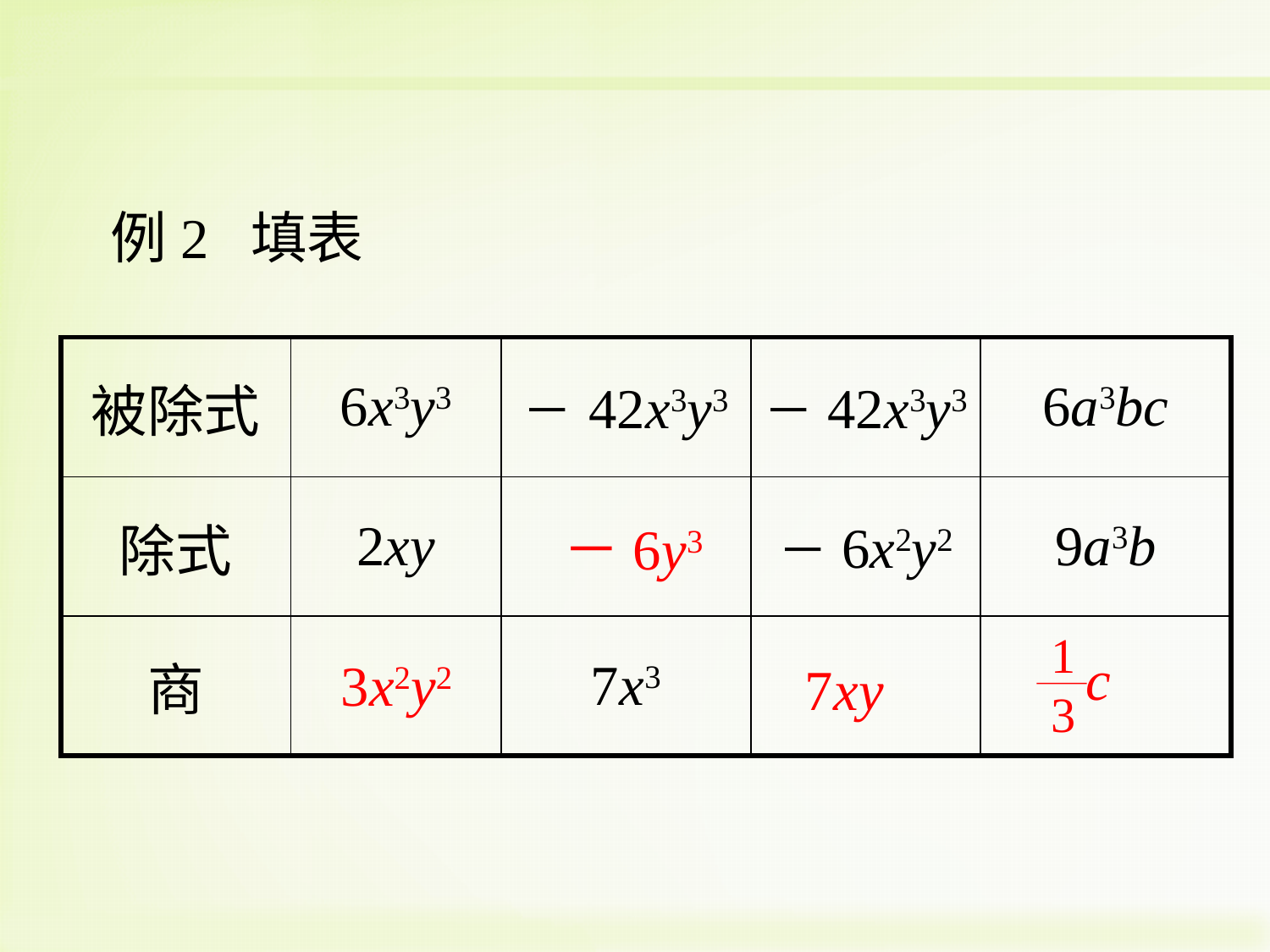

例2  填表
| 被除式 | 6x3y3 | － 42x3y3 | －42x3y3 | 6a3bc |
| --- | --- | --- | --- | --- |
| 除式 | 2xy |  | －6x2y2 | 9a3b |
| 商 |  | 7x3 |  |  |
－6y3
1

3
c
3x2y2
7xy